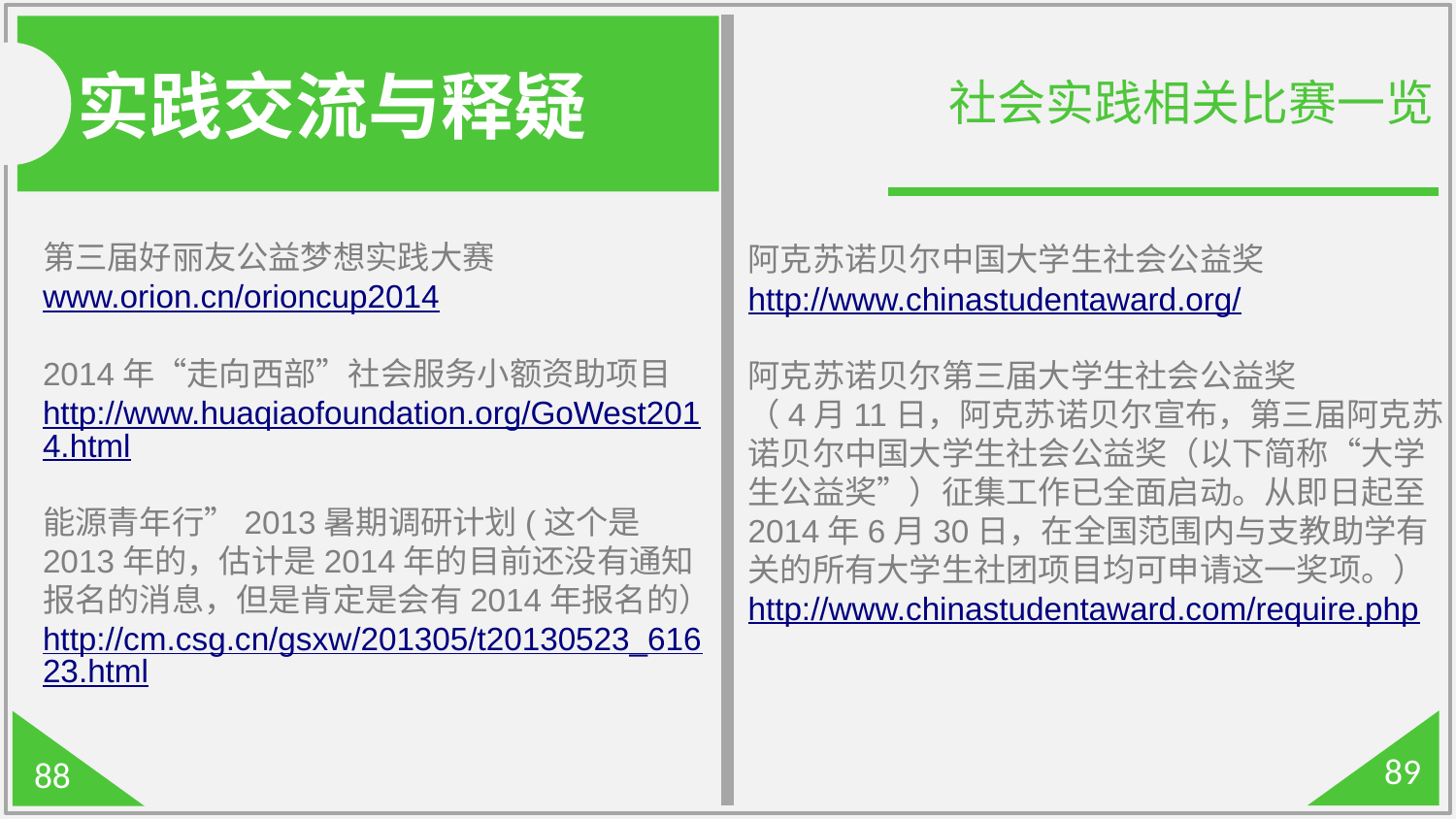

实践交流与释疑

社会实践相关比赛一览

第三届好丽友公益梦想实践大赛
www.orion.cn/orioncup2014

2014年“走向西部”社会服务小额资助项目
http://www.huaqiaofoundation.org/GoWest2014.html

能源青年行”2013暑期调研计划(这个是2013年的，估计是2014年的目前还没有通知报名的消息，但是肯定是会有2014年报名的）
http://cm.csg.cn/gsxw/201305/t20130523_61623.html

阿克苏诺贝尔中国大学生社会公益奖
http://www.chinastudentaward.org/

阿克苏诺贝尔第三届大学生社会公益奖
（4月11日，阿克苏诺贝尔宣布，第三届阿克苏诺贝尔中国大学生社会公益奖（以下简称“大学生公益奖”）征集工作已全面启动。从即日起至2014年6月30日，在全国范围内与支教助学有关的所有大学生社团项目均可申请这一奖项。）
http://www.chinastudentaward.com/require.php

89
88